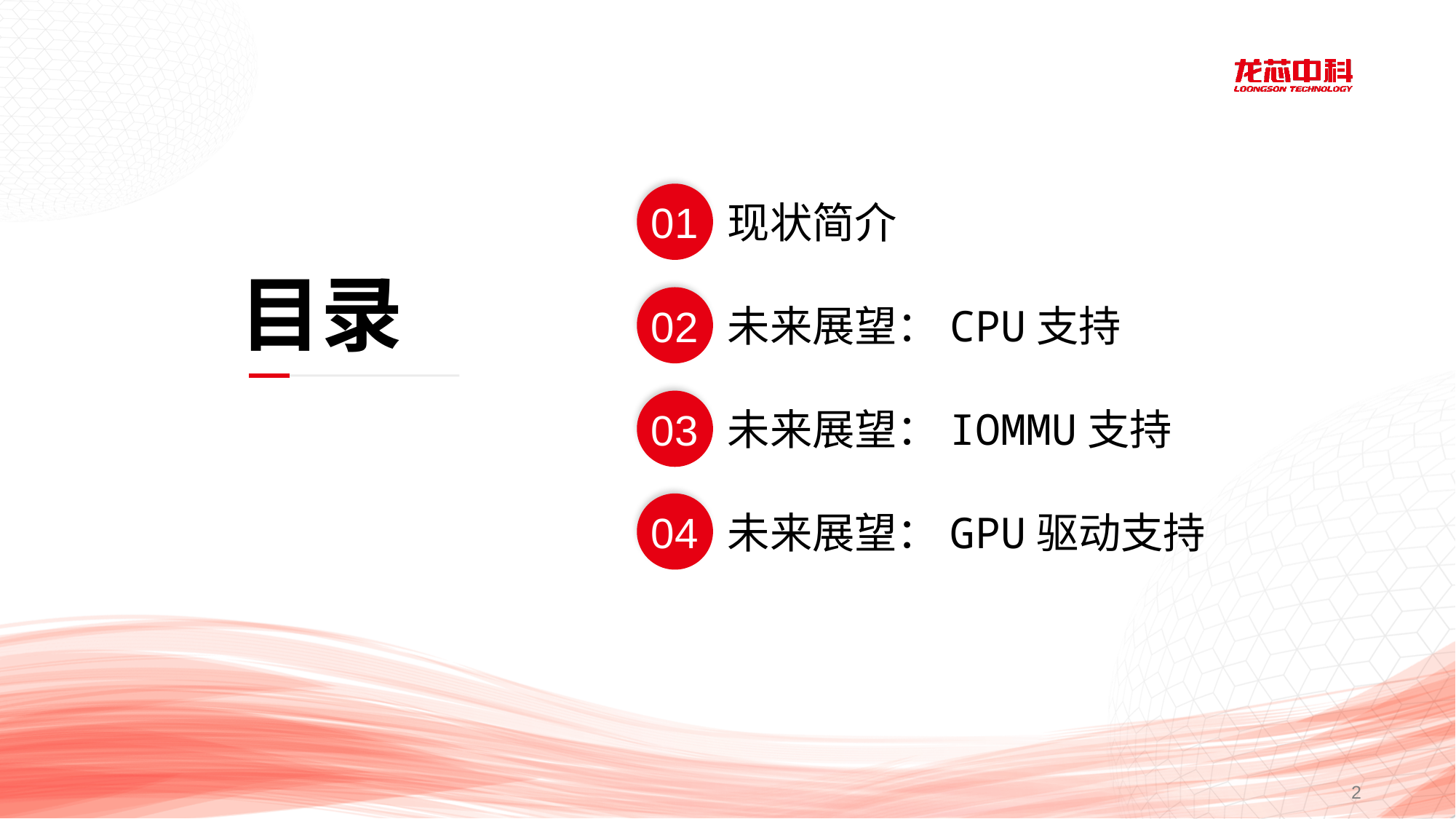

01
现状简介
02
未来展望：CPU支持
03
未来展望：IOMMU支持
04
未来展望：GPU驱动支持
2